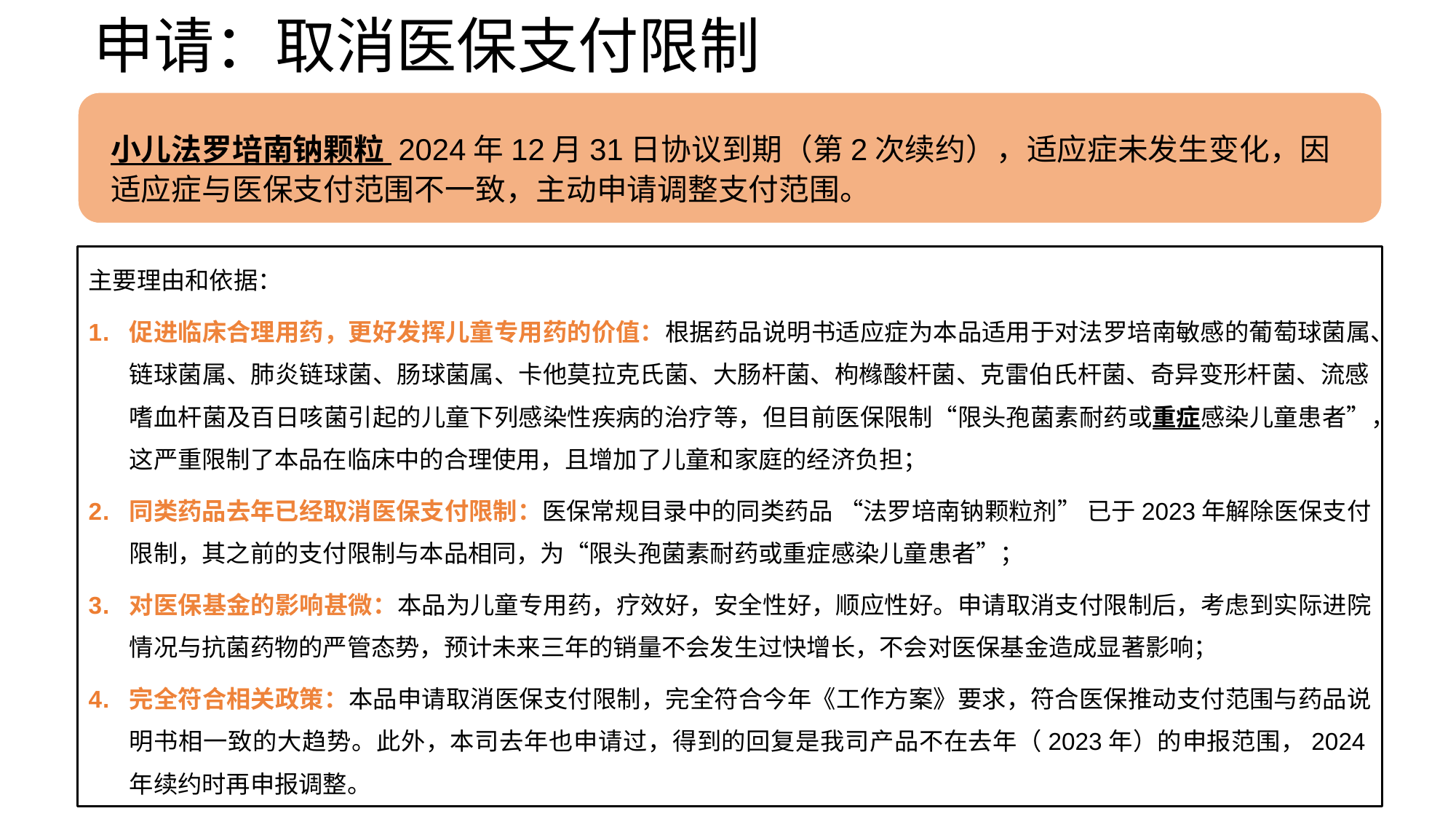

# 申请：取消医保支付限制

小儿法罗培南钠颗粒 2024年12月31日协议到期（第2次续约），适应症未发生变化，因适应症与医保支付范围不一致，主动申请调整支付范围。
主要理由和依据：
促进临床合理用药，更好发挥儿童专用药的价值：根据药品说明书适应症为本品适用于对法罗培南敏感的葡萄球菌属、链球菌属、肺炎链球菌、肠球菌属、卡他莫拉克氏菌、大肠杆菌、枸橼酸杆菌、克雷伯氏杆菌、奇异变形杆菌、流感嗜血杆菌及百日咳菌引起的儿童下列感染性疾病的治疗等，但目前医保限制“限头孢菌素耐药或重症感染儿童患者”，这严重限制了本品在临床中的合理使用，且增加了儿童和家庭的经济负担；
同类药品去年已经取消医保支付限制：医保常规目录中的同类药品 “法罗培南钠颗粒剂” 已于2023年解除医保支付限制，其之前的支付限制与本品相同，为“限头孢菌素耐药或重症感染儿童患者”；
对医保基金的影响甚微：本品为儿童专用药，疗效好，安全性好，顺应性好。申请取消支付限制后，考虑到实际进院情况与抗菌药物的严管态势，预计未来三年的销量不会发生过快增长，不会对医保基金造成显著影响；
完全符合相关政策：本品申请取消医保支付限制，完全符合今年《工作方案》要求，符合医保推动支付范围与药品说明书相一致的大趋势。此外，本司去年也申请过，得到的回复是我司产品不在去年（2023年）的申报范围，2024年续约时再申报调整。